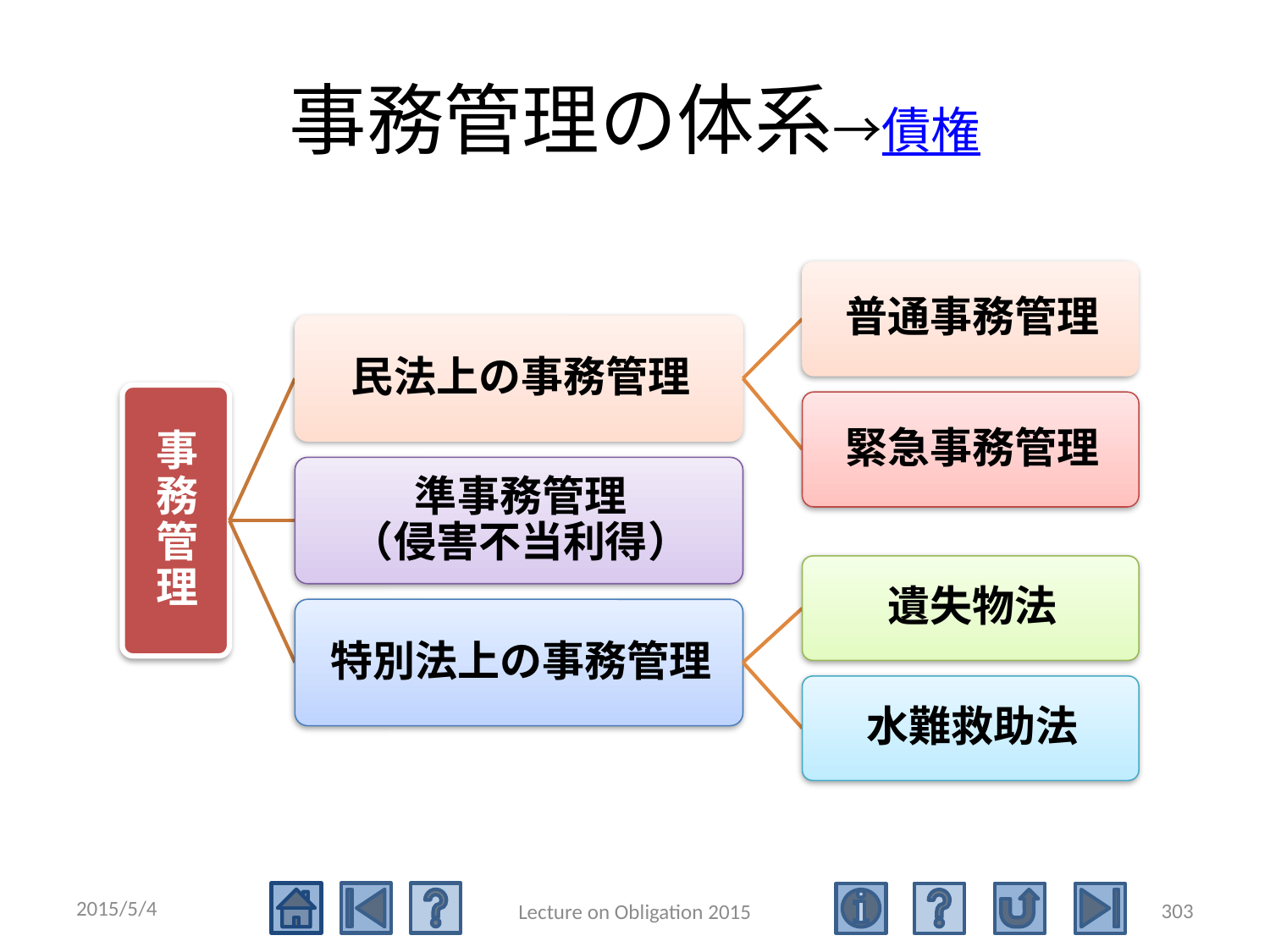

# 事務管理の体系→債権
事
務
管
理

民法上の事務管理

普通事務管理

緊急事務管理

準事務管理
（侵害不当利得）

特別法上の事務管理

遺失物法

水難救助法
2015/5/4
303
Lecture on Obligation 2015